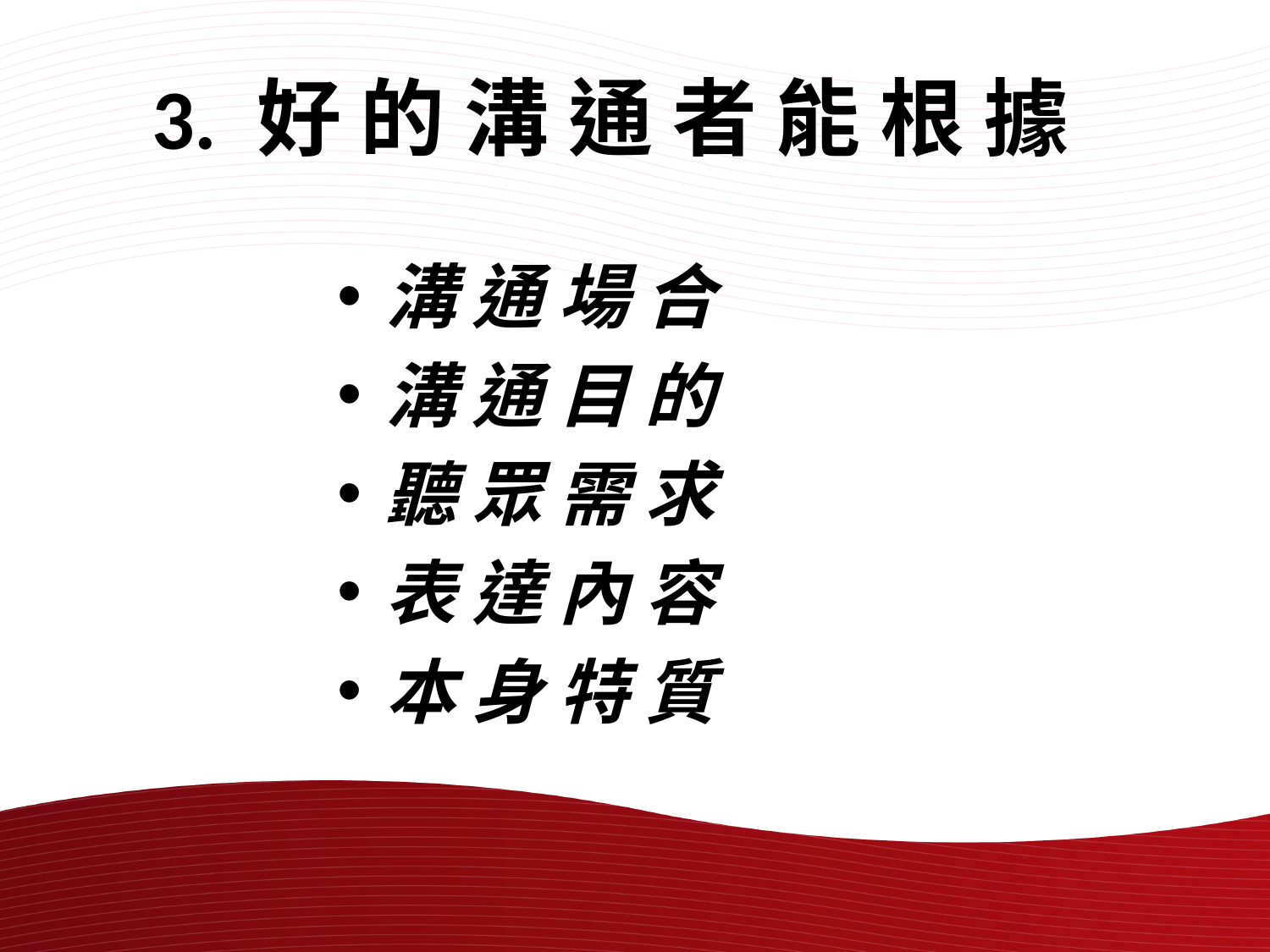

# 3. 好 的 溝 通 者 能 根 據
溝 通 場 合
溝 通 目 的
聽 眾 需 求
表 達 內 容
本 身 特 質